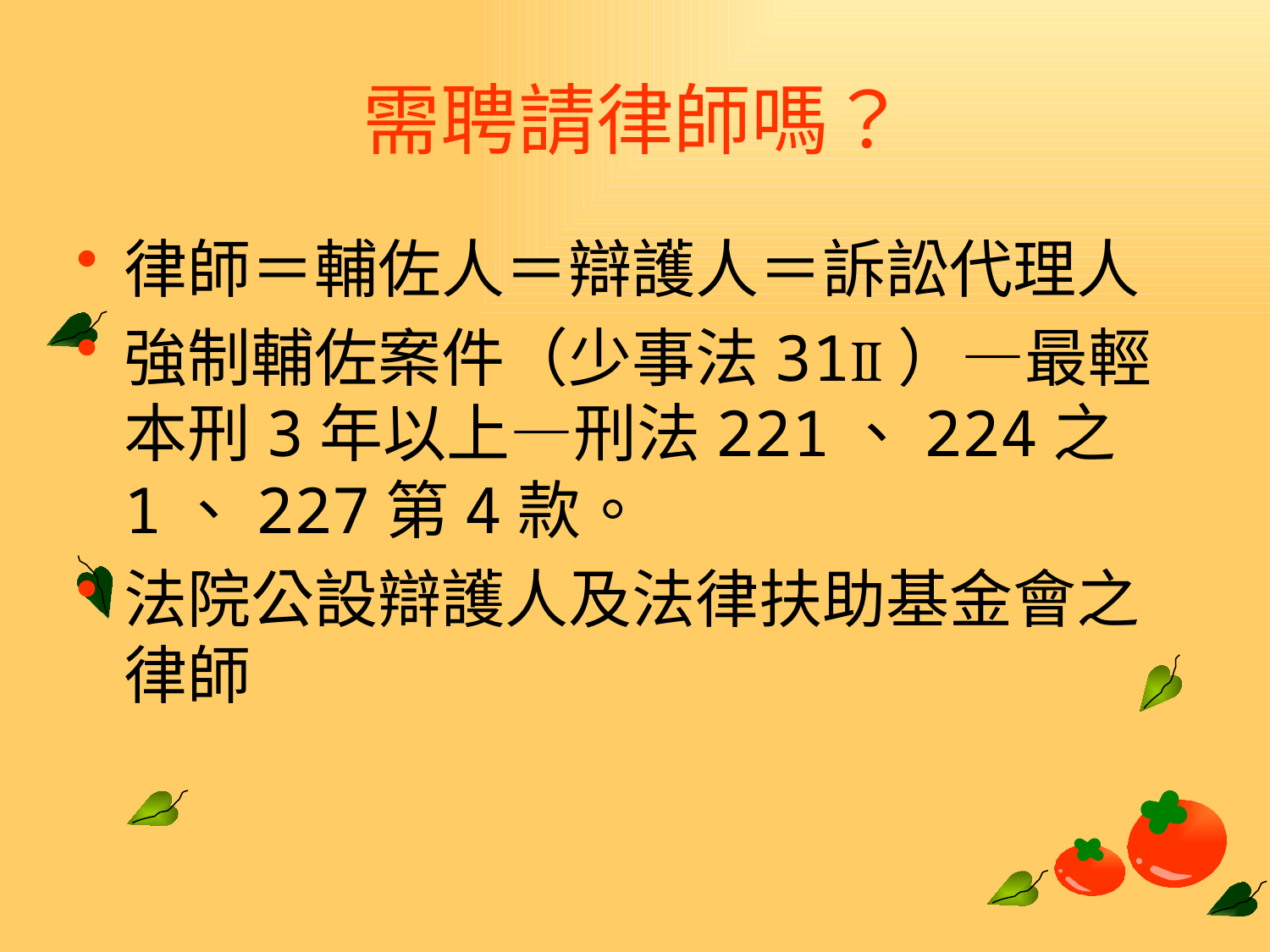

# 需聘請律師嗎？
律師＝輔佐人＝辯護人＝訴訟代理人
強制輔佐案件（少事法31Ⅱ）—最輕本刑3年以上—刑法221、224之1、227第4款。
法院公設辯護人及法律扶助基金會之律師